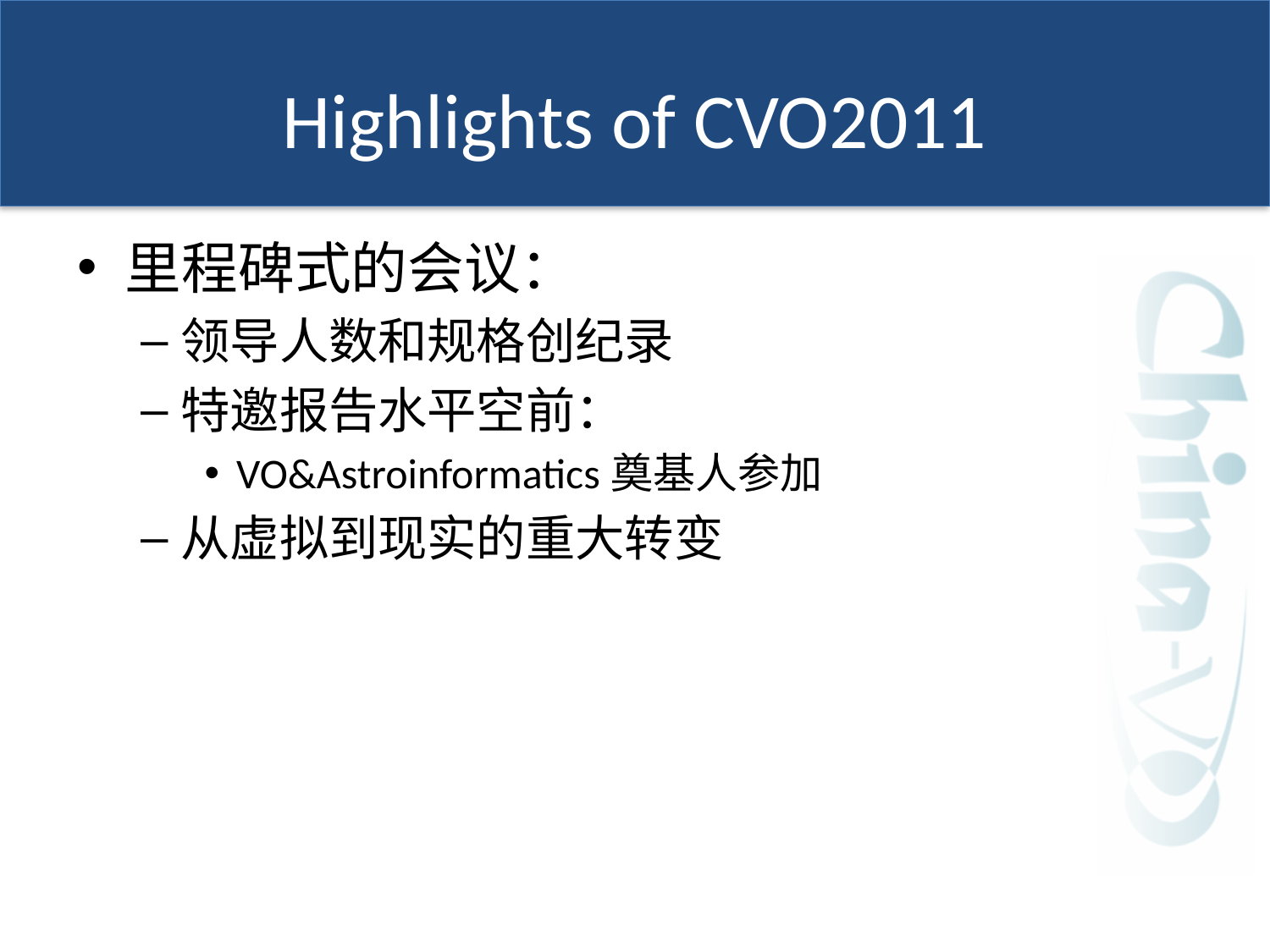

# Highlights of CVO2011
里程碑式的会议：
领导人数和规格创纪录
特邀报告水平空前：
VO&Astroinformatics奠基人参加
从虚拟到现实的重大转变